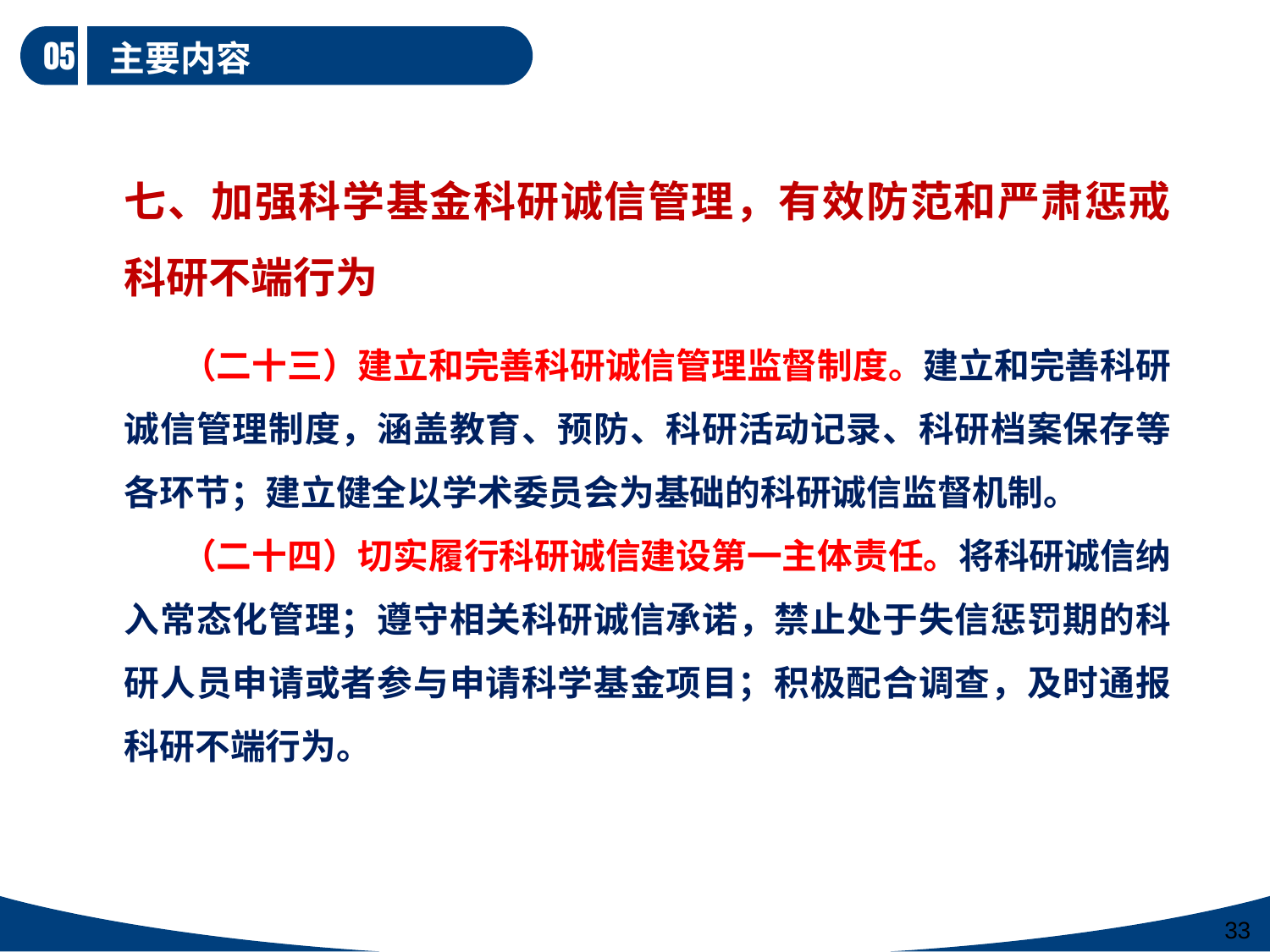

主要内容
05
七、加强科学基金科研诚信管理，有效防范和严肃惩戒科研不端行为
      （二十三）建立和完善科研诚信管理监督制度。建立和完善科研诚信管理制度，涵盖教育、预防、科研活动记录、科研档案保存等各环节；建立健全以学术委员会为基础的科研诚信监督机制。
      （二十四）切实履行科研诚信建设第一主体责任。将科研诚信纳入常态化管理；遵守相关科研诚信承诺，禁止处于失信惩罚期的科研人员申请或者参与申请科学基金项目；积极配合调查，及时通报科研不端行为。

33